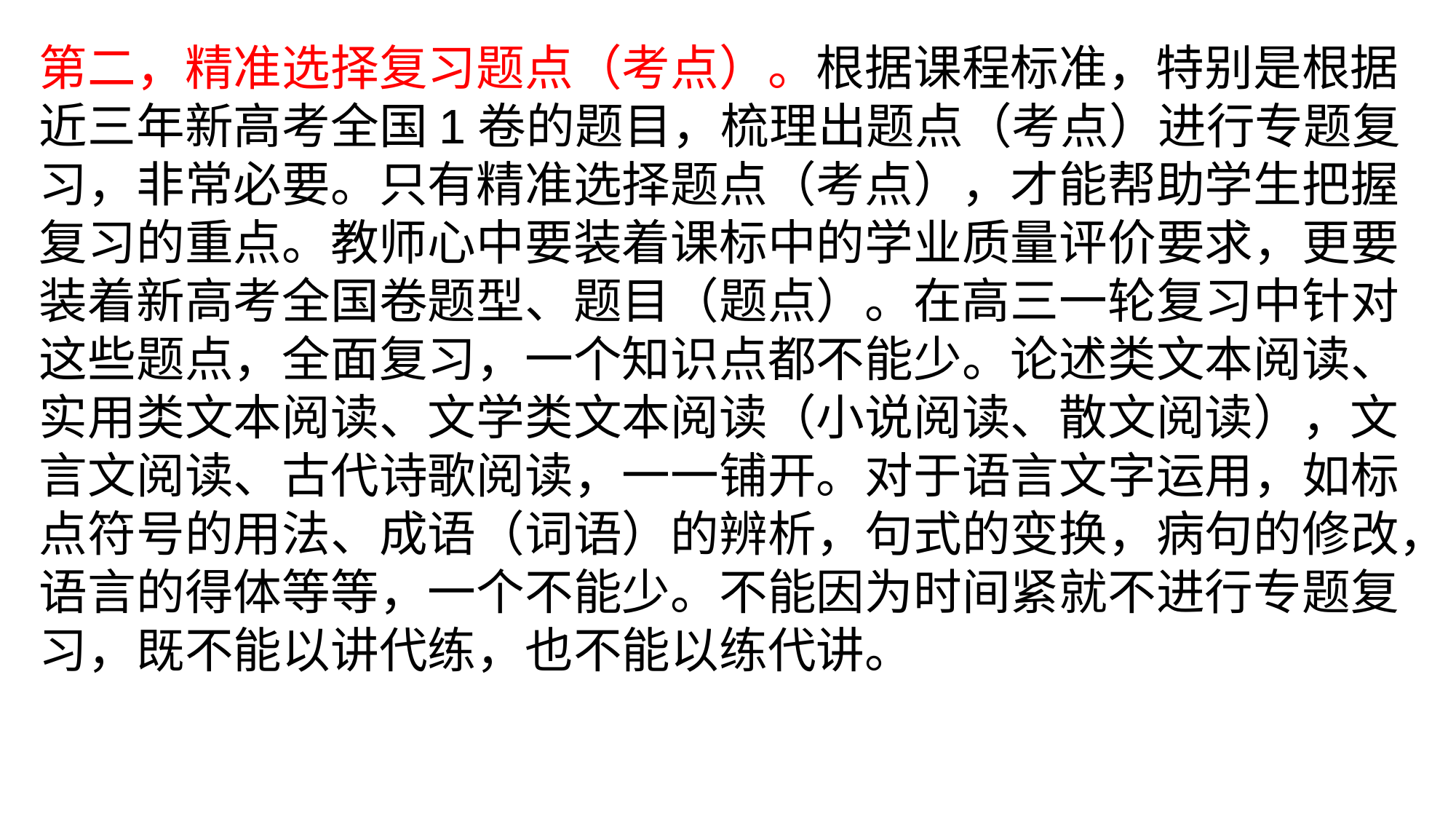

第二，精准选择复习题点（考点）。根据课程标准，特别是根据近三年新高考全国1卷的题目，梳理出题点（考点）进行专题复习，非常必要。只有精准选择题点（考点），才能帮助学生把握复习的重点。教师心中要装着课标中的学业质量评价要求，更要装着新高考全国卷题型、题目（题点）。在高三一轮复习中针对这些题点，全面复习，一个知识点都不能少。论述类文本阅读、实用类文本阅读、文学类文本阅读（小说阅读、散文阅读），文言文阅读、古代诗歌阅读，一一铺开。对于语言文字运用，如标点符号的用法、成语（词语）的辨析，句式的变换，病句的修改，语言的得体等等，一个不能少。不能因为时间紧就不进行专题复习，既不能以讲代练，也不能以练代讲。